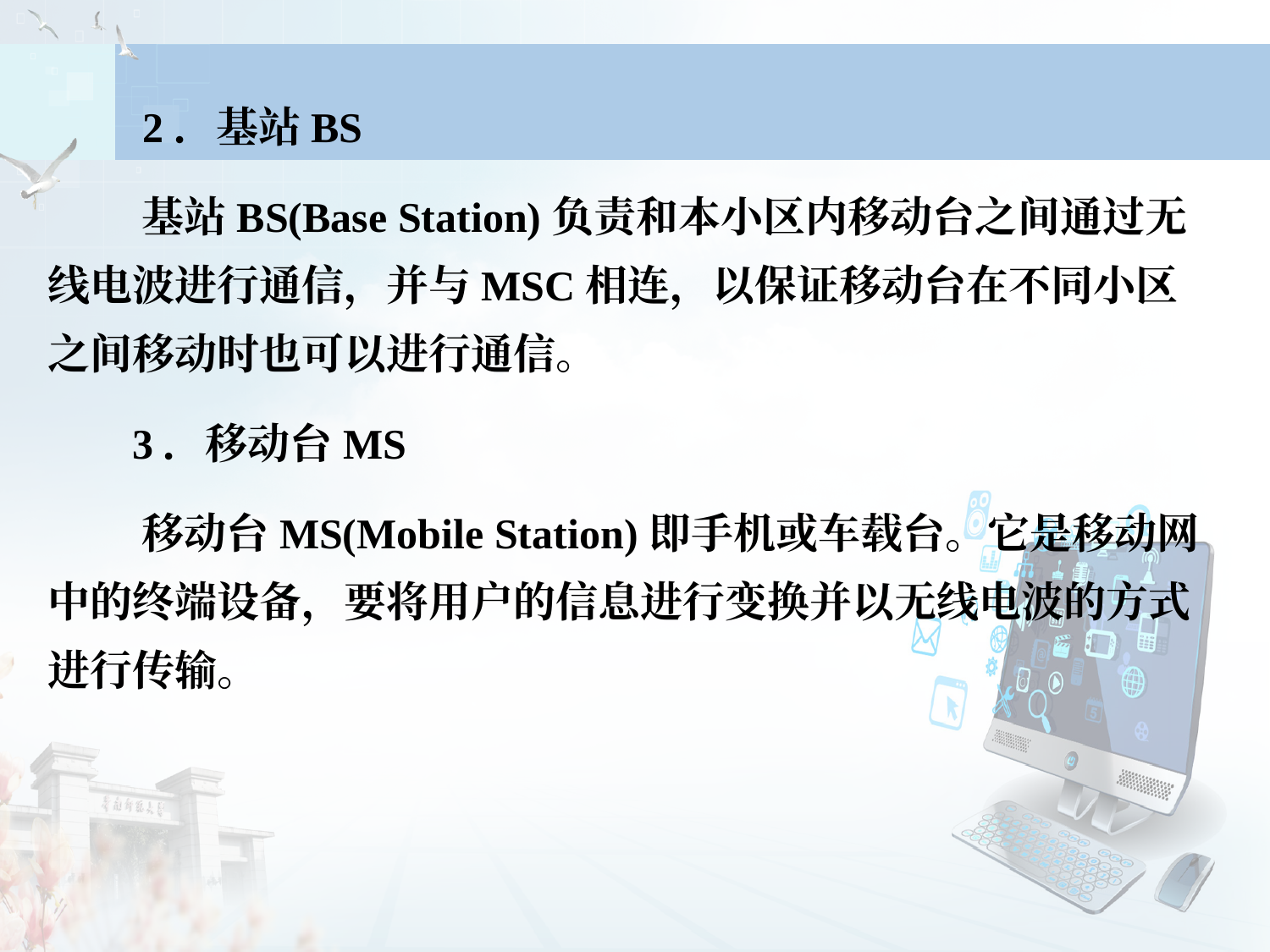

2．基站BS
        基站BS(Base Station)负责和本小区内移动台之间通过无线电波进行通信，并与MSC相连，以保证移动台在不同小区之间移动时也可以进行通信。
        3．移动台MS
        移动台MS(Mobile Station)即手机或车载台。它是移动网中的终端设备，要将用户的信息进行变换并以无线电波的方式进行传输。